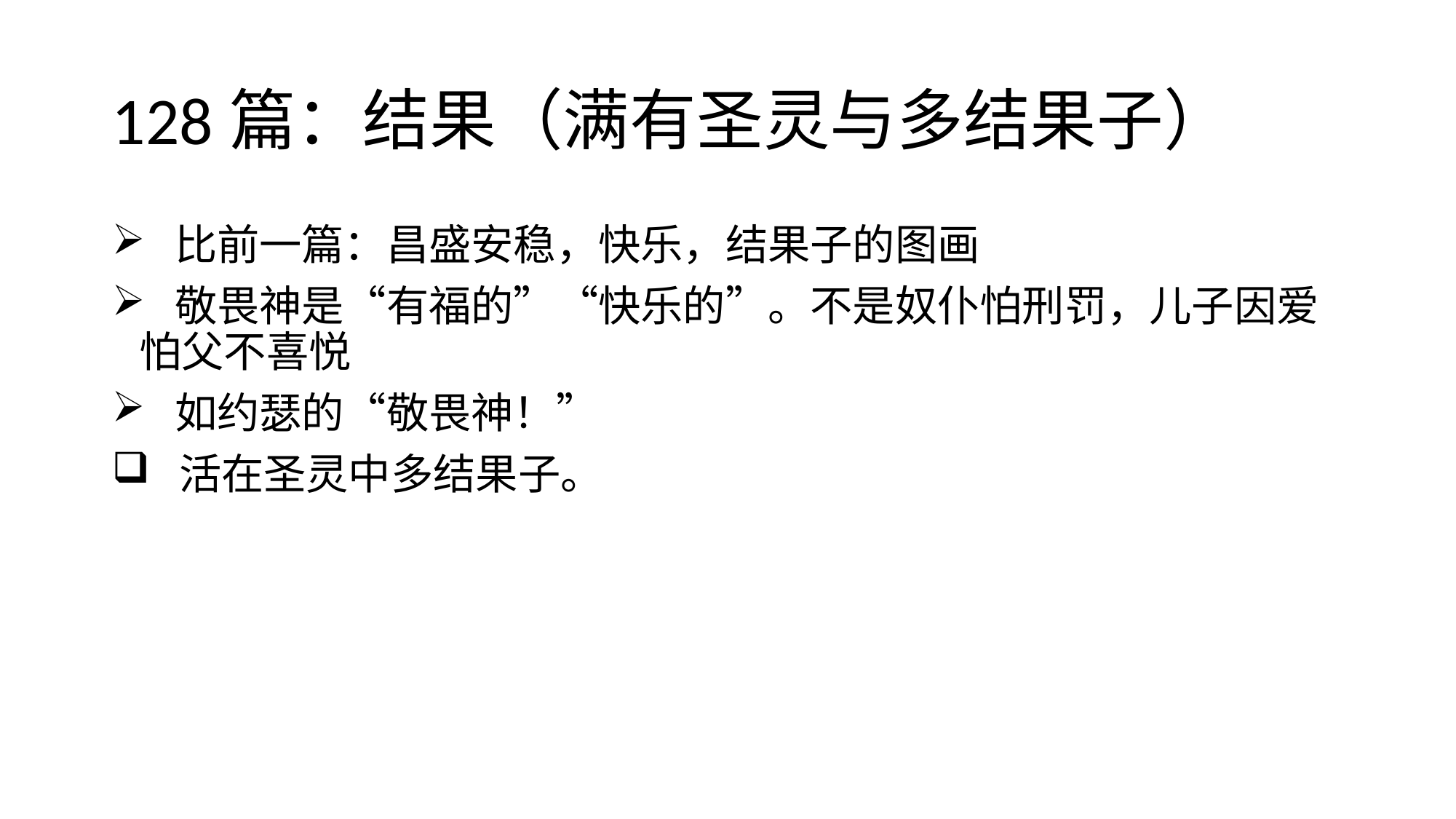

# 128篇：结果（满有圣灵与多结果子）
  比前一篇：昌盛安稳，快乐，结果子的图画
  敬畏神是“有福的”“快乐的”。不是奴仆怕刑罚，儿子因爱	怕父不喜悦
  如约瑟的“敬畏神！”
  活在圣灵中多结果子。